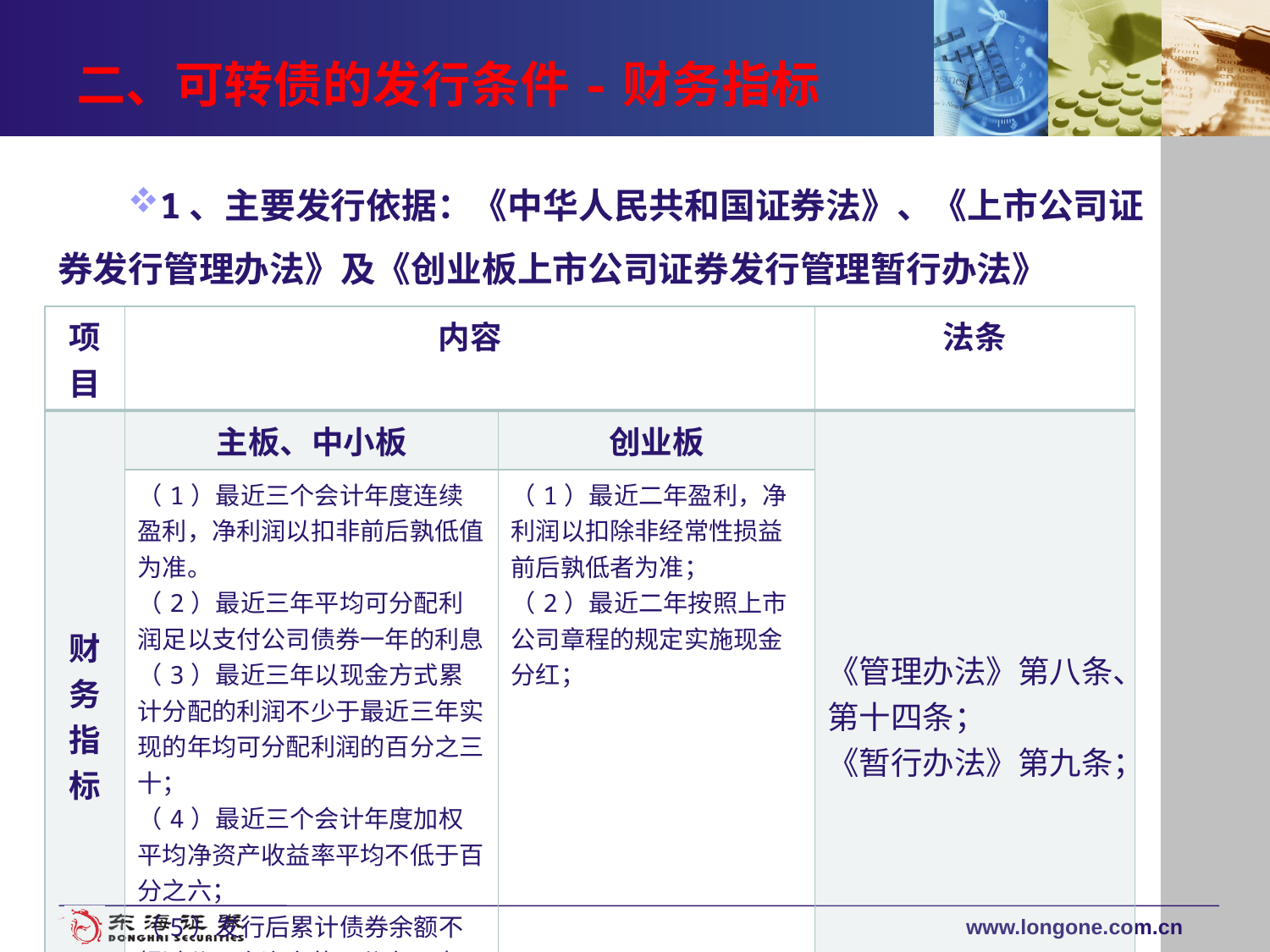

# 二、可转债的发行条件-财务指标
1、主要发行依据：《中华人民共和国证券法》、《上市公司证券发行管理办法》及《创业板上市公司证券发行管理暂行办法》

| 项目 | 内容 |  | 法条 |
| --- | --- | --- | --- |
| 财务 指标 | 主板、中小板 | 创业板 | 《管理办法》第八条、第十四条； 《暂行办法》第九条； |
|  | （1）最近三个会计年度连续盈利，净利润以扣非前后孰低值为准。 （2）最近三年平均可分配利润足以支付公司债券一年的利息 （3）最近三年以现金方式累计分配的利润不少于最近三年实现的年均可分配利润的百分之三十； （4）最近三个会计年度加权平均净资产收益率平均不低于百分之六； （5）发行后累计债券余额不超过公司净资产的百分之四十； | （1）最近二年盈利，净利润以扣除非经常性损益前后孰低者为准； （2）最近二年按照上市公司章程的规定实施现金分红； |  |
www.longone.com.cn